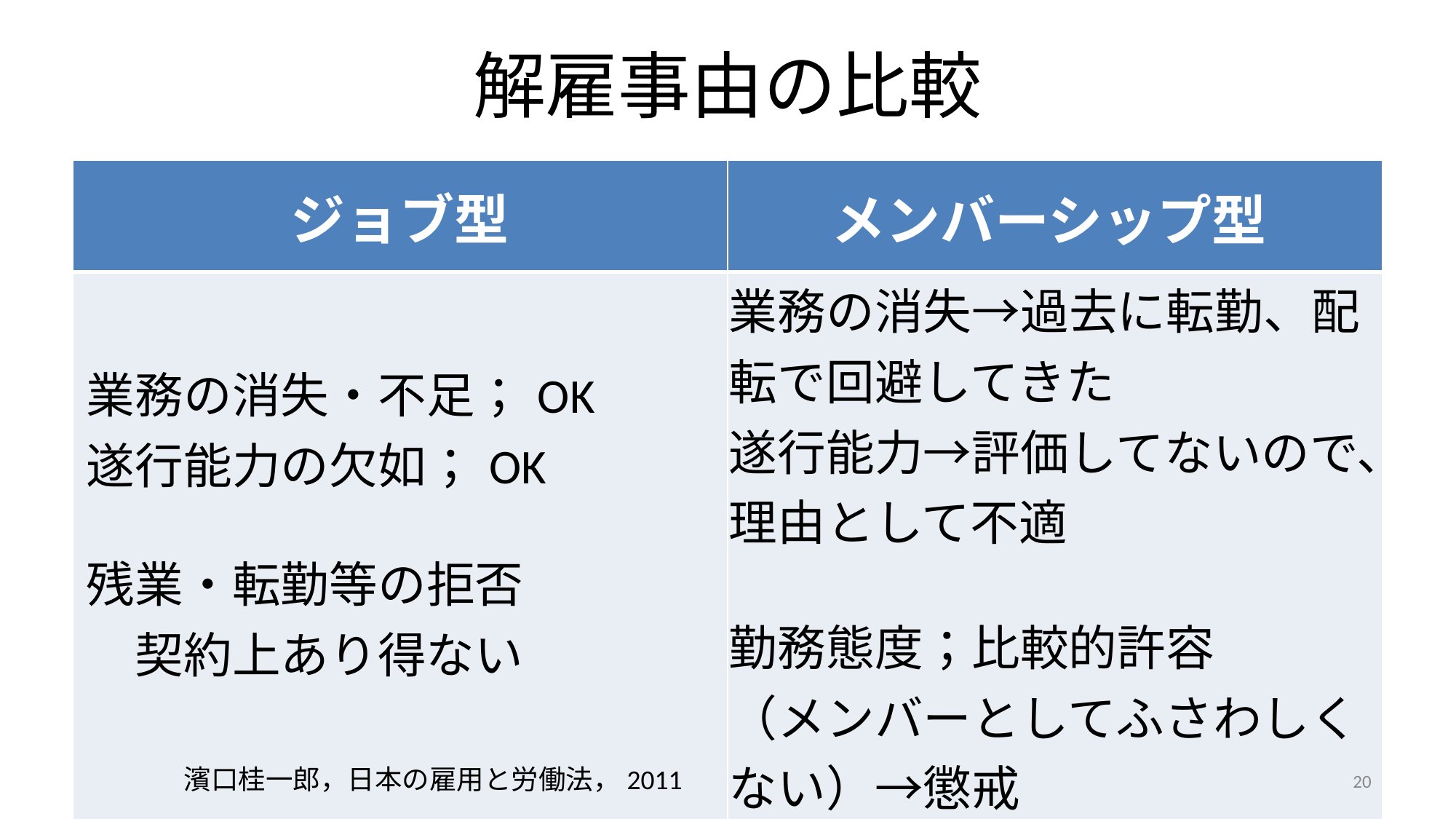

# 解雇事由の比較
| ジョブ型 | メンバーシップ型 |
| --- | --- |
| 業務の消失・不足；OK 遂行能力の欠如；OK 残業・転勤等の拒否 　契約上あり得ない | 業務の消失→過去に転勤、配転で回避してきた 遂行能力→評価してないので、理由として不適 勤務態度；比較的許容 （メンバーとしてふさわしくない）→懲戒 |
濱口桂一郎，日本の雇用と労働法，2011
20